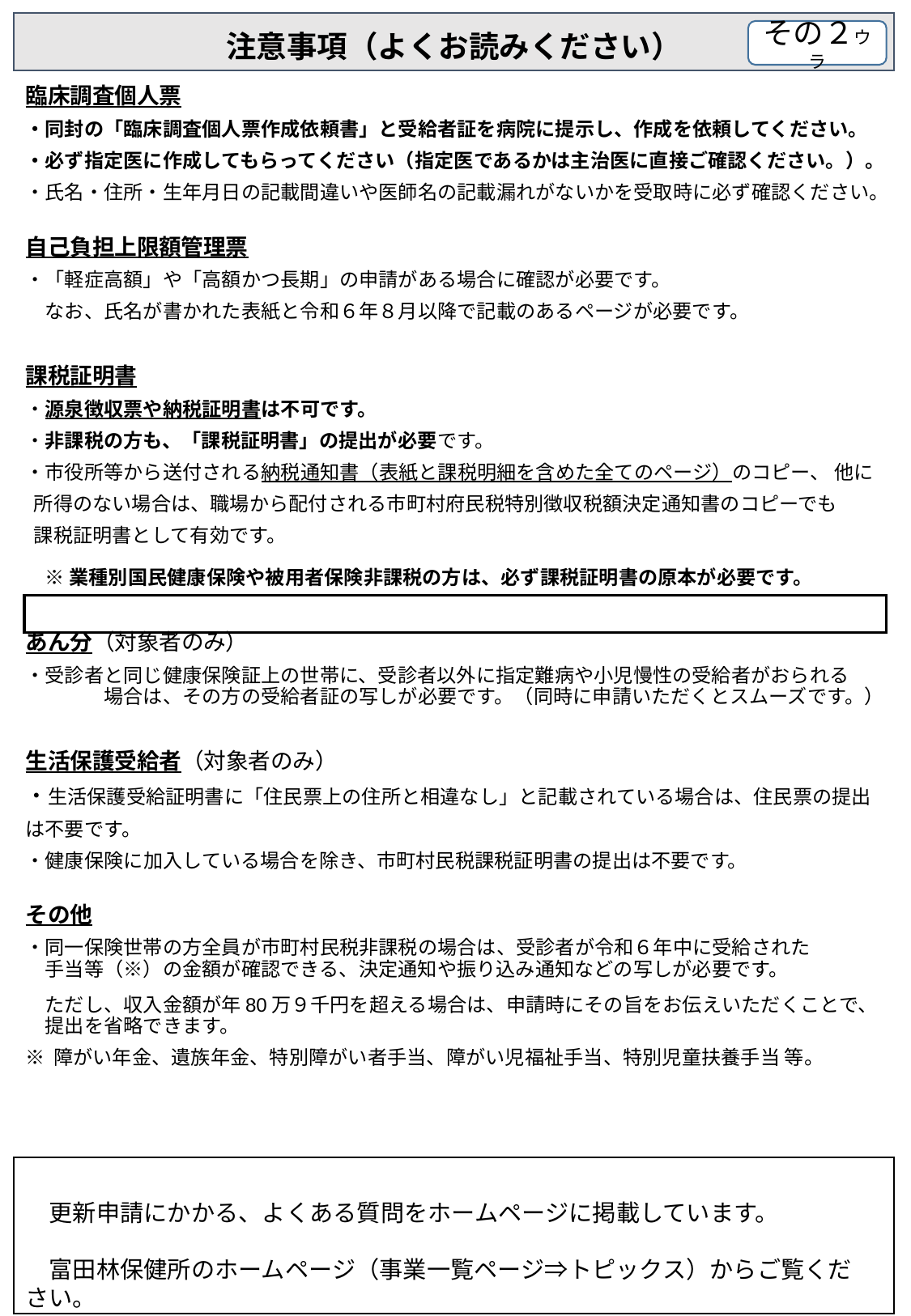

# 注意事項（よくお読みください）
その２ウラ
臨床調査個人票
・同封の「臨床調査個人票作成依頼書」と受給者証を病院に提示し、作成を依頼してください。
・必ず指定医に作成してもらってください（指定医であるかは主治医に直接ご確認ください。）。
・氏名・住所・生年月日の記載間違いや医師名の記載漏れがないかを受取時に必ず確認ください。
自己負担上限額管理票
・「軽症高額」や「高額かつ長期」の申請がある場合に確認が必要です。
　なお、氏名が書かれた表紙と令和６年８月以降で記載のあるページが必要です。

課税証明書
・源泉徴収票や納税証明書は不可です。
・非課税の方も、「課税証明書」の提出が必要です。
・市役所等から送付される納税通知書（表紙と課税明細を含めた全てのページ）のコピー、 他に
 所得のない場合は、職場から配付される市町村府民税特別徴収税額決定通知書のコピーでも
 課税証明書として有効です。
　※ 業種別国民健康保険や被用者保険非課税の方は、必ず課税証明書の原本が必要です。

あん分（対象者のみ）
・受診者と同じ健康保険証上の世帯に、受診者以外に指定難病や小児慢性の受給者がおられる  　　　　　場合は、その方の受給者証の写しが必要です。（同時に申請いただくとスムーズです。）

生活保護受給者（対象者のみ）
・生活保護受給証明書に「住民票上の住所と相違なし」と記載されている場合は、住民票の提出
は不要です。
・健康保険に加入している場合を除き、市町村民税課税証明書の提出は不要です。
その他
・同一保険世帯の方全員が市町村民税非課税の場合は、受診者が令和６年中に受給された
　手当等（※）の金額が確認できる、決定通知や振り込み通知などの写しが必要です。
　
　ただし、収入金額が年80万９千円を超える場合は、申請時にその旨をお伝えいただくことで、
　提出を省略できます。
※ 障がい年金、遺族年金、特別障がい者手当、障がい児福祉手当、特別児童扶養手当 等。

　更新申請にかかる、よくある質問をホームページに掲載しています。

　富田林保健所のホームページ（事業一覧ページ⇒トピックス）からご覧ください。